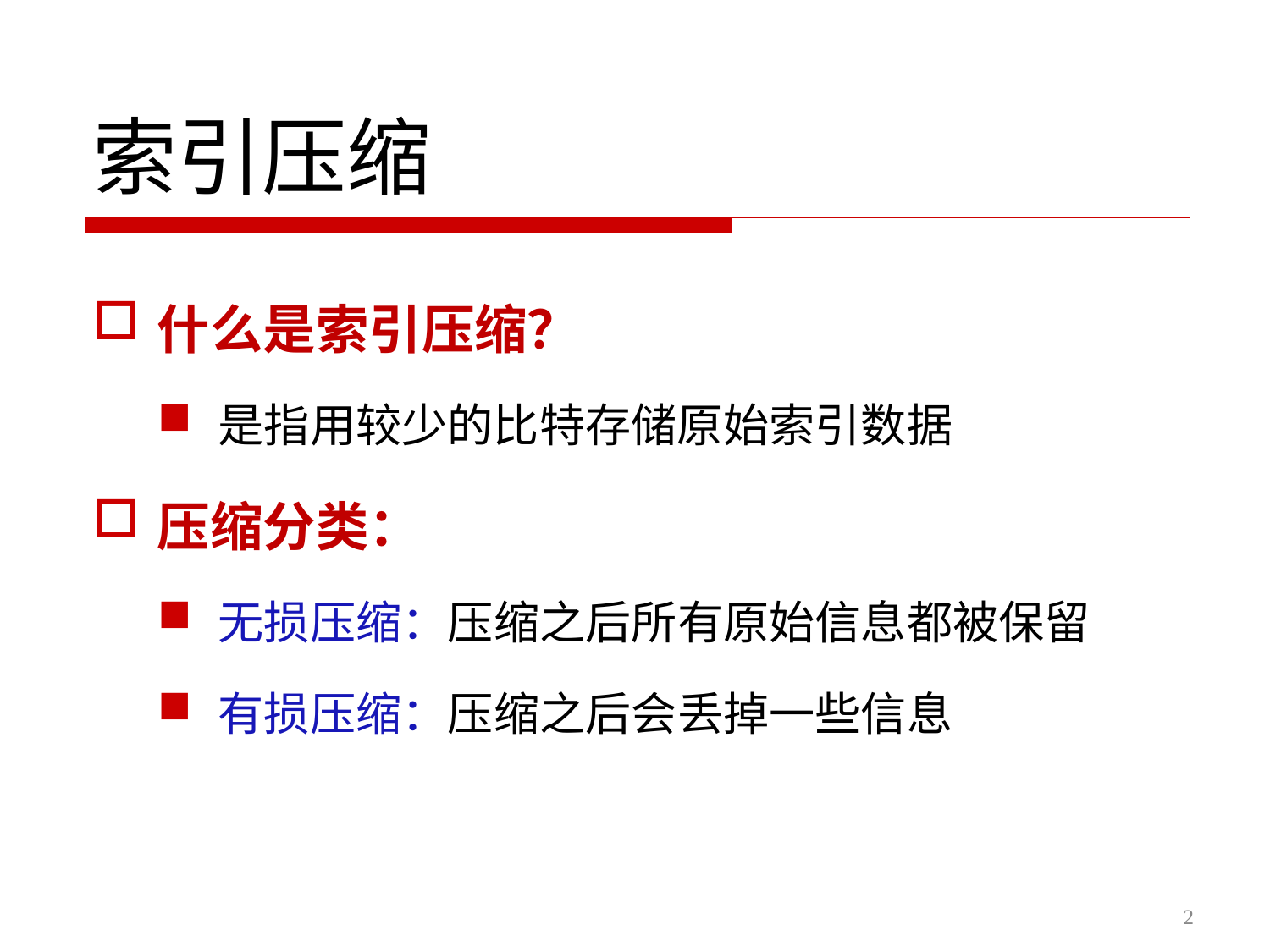

# 索引压缩
什么是索引压缩？
是指用较少的比特存储原始索引数据
压缩分类：
无损压缩：压缩之后所有原始信息都被保留
有损压缩：压缩之后会丢掉一些信息
2